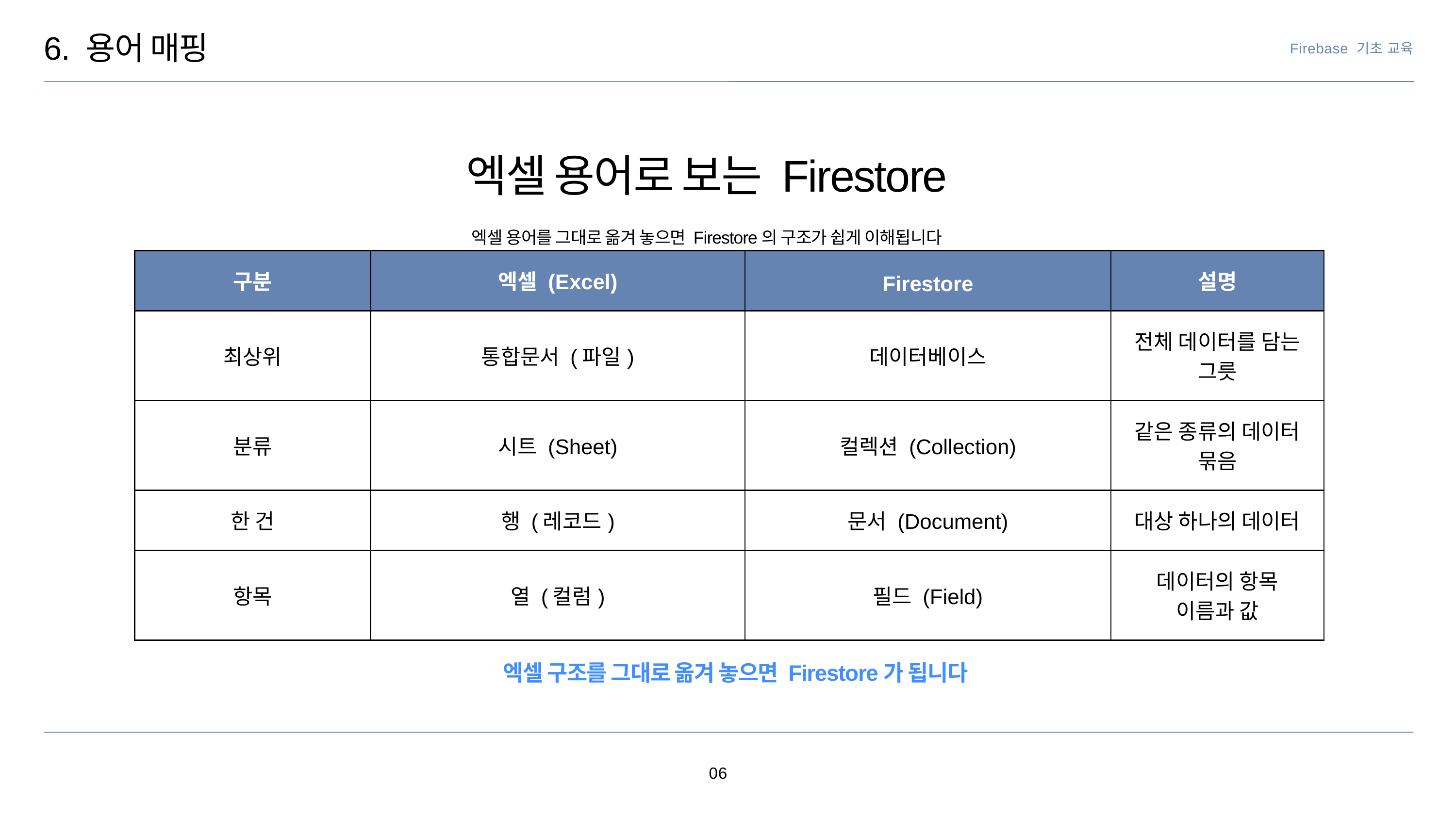

6. 용어 매핑
Firebase 기초 교육

엑셀 용어로 보는 Firestore
엑셀 용어를 그대로 옮겨 놓으면 Firestore의 구조가 쉽게 이해됩니다
| 구분 | 엑셀 (Excel) | Firestore | 설명 |
| --- | --- | --- | --- |
| 최상위 | 통합문서 (파일) | 데이터베이스 | 전체 데이터를 담는 그릇 |
| 분류 | 시트 (Sheet) | 컬렉션 (Collection) | 같은 종류의 데이터 묶음 |
| 한 건 | 행 (레코드) | 문서 (Document) | 대상 하나의 데이터 |
| 항목 | 열 (컬럼) | 필드 (Field) | 데이터의 항목 이름과 값 |
엑셀 구조를 그대로 옮겨 놓으면 Firestore가 됩니다

06